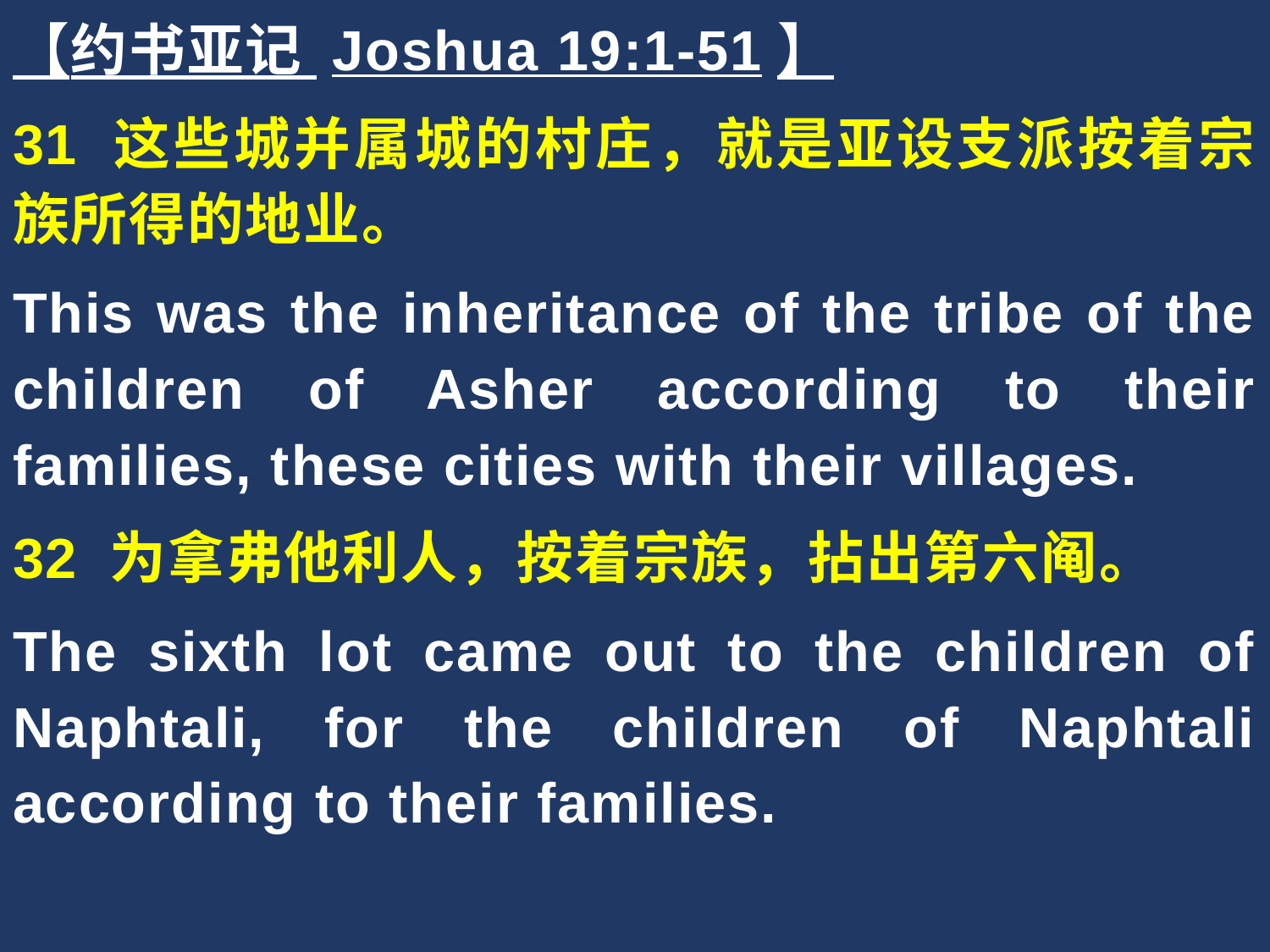

【约书亚记 Joshua 19:1-51】
31 这些城并属城的村庄，就是亚设支派按着宗族所得的地业。
This was the inheritance of the tribe of the children of Asher according to their families, these cities with their villages.
32 为拿弗他利人，按着宗族，拈出第六阄。
The sixth lot came out to the children of Naphtali, for the children of Naphtali according to their families.